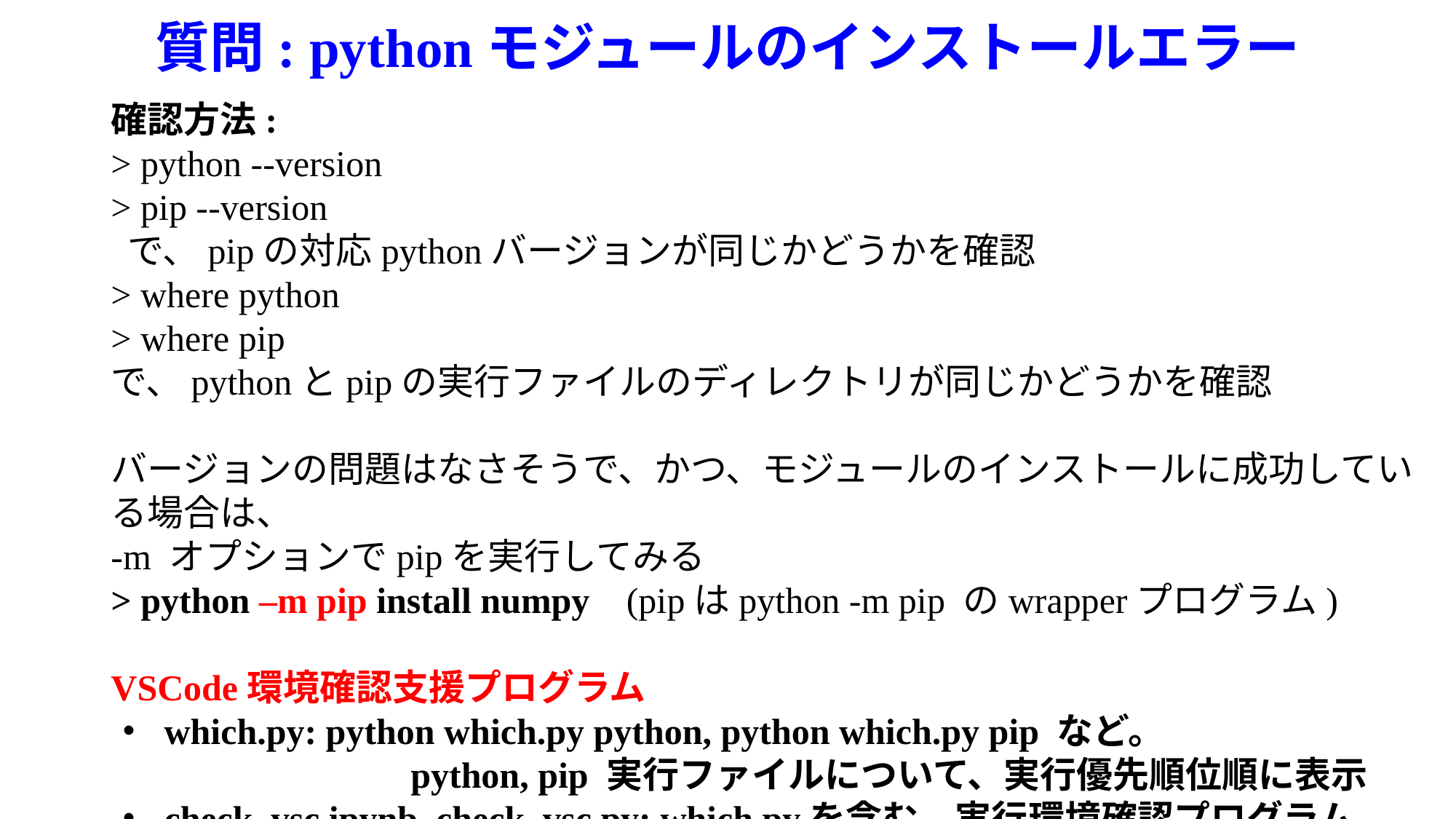

# 質問: pythonモジュールのインストールエラー
確認方法:
> python --version
> pip --version
 で、pipの対応pythonバージョンが同じかどうかを確認
> where python
> where pip
で、pythonとpipの実行ファイルのディレクトリが同じかどうかを確認

バージョンの問題はなさそうで、かつ、モジュールのインストールに成功している場合は、
-m オプションでpipを実行してみる
> python –m pip install numpy    (pipはpython -m pip のwrapperプログラム)

VSCode環境確認支援プログラム
・ which.py: python which.py python, python which.py pip など。
　　　　　　　　python, pip 実行ファイルについて、実行優先順位順に表示
・ check_vsc.ipynb, check_vsc.py: which.pyを含む、実行環境確認プログラム